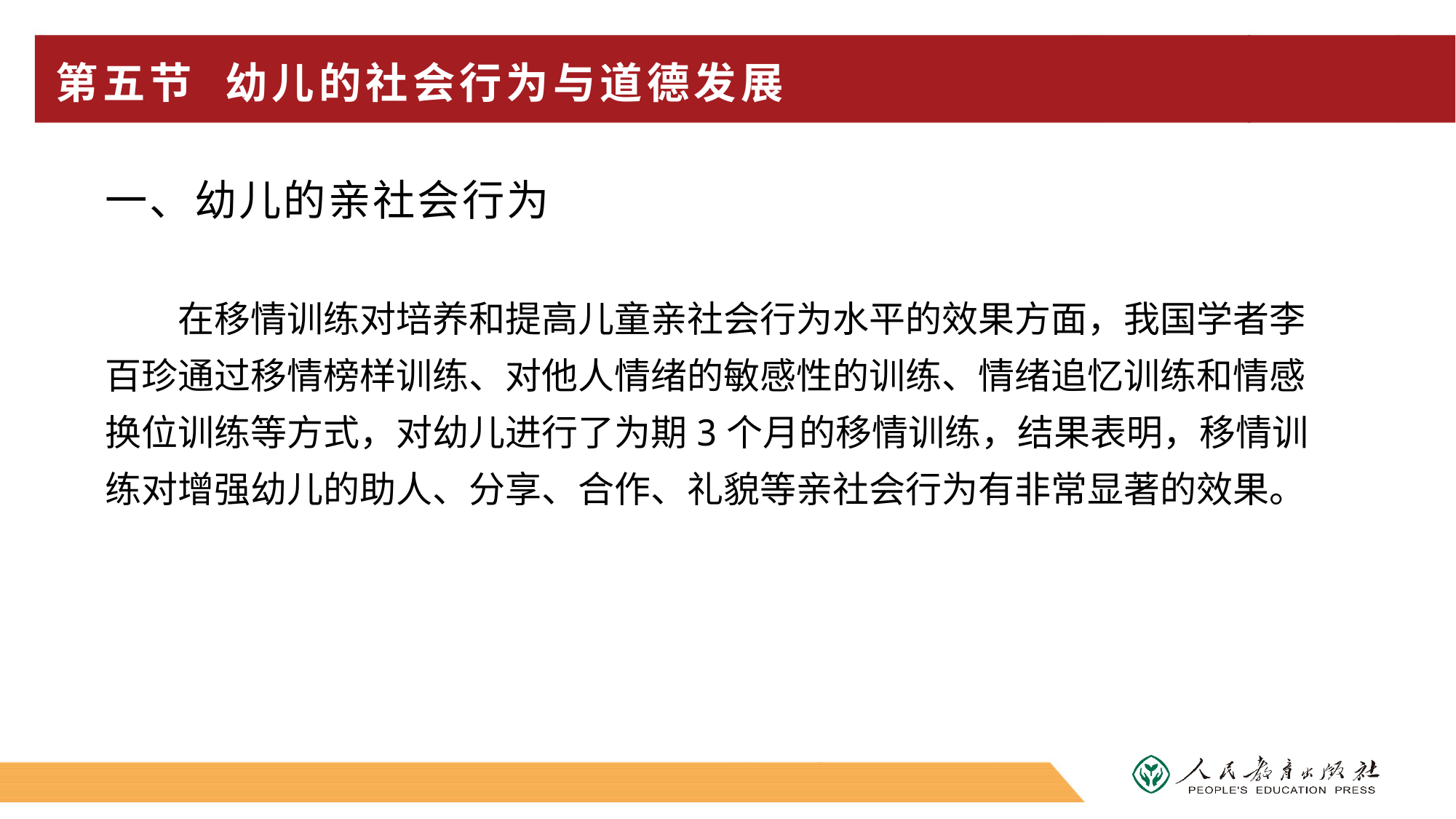

# 第五节  幼儿的社会行为与道德发展
一、幼儿的亲社会行为
在移情训练对培养和提高儿童亲社会行为水平的效果方面，我国学者李百珍通过移情榜样训练、对他人情绪的敏感性的训练、情绪追忆训练和情感换位训练等方式，对幼儿进行了为期3个月的移情训练，结果表明，移情训练对增强幼儿的助人、分享、合作、礼貌等亲社会行为有非常显著的效果。